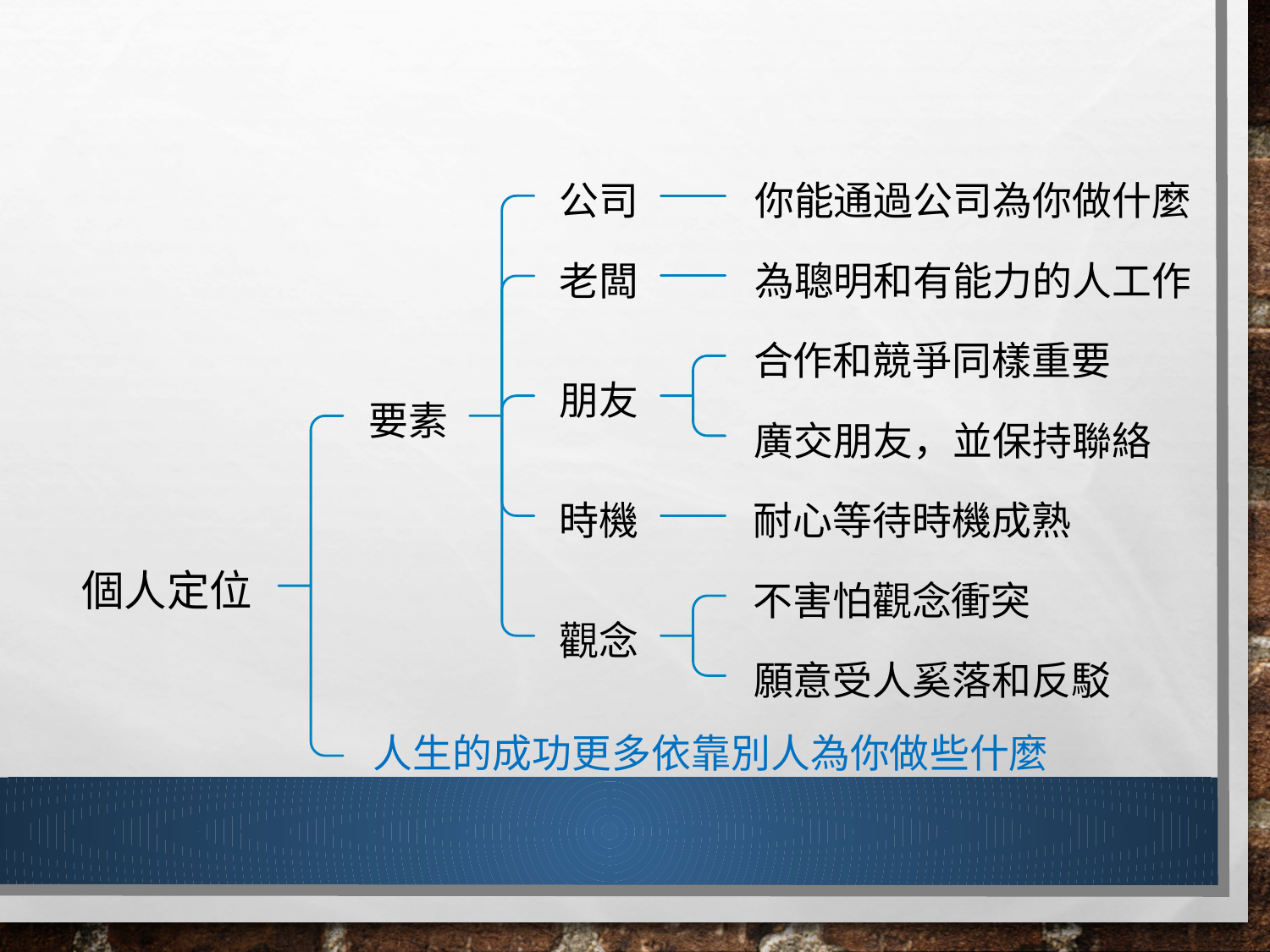

公司
你能通過公司為你做什麼

老闆
為聰明和有能力的人工作

合作和競爭同樣重要

朋友

要素
廣交朋友，並保持聯絡

時機
耐心等待時機成熟

個人定位
不害怕觀念衝突
觀念

願意受人奚落和反駁

人生的成功更多依靠別人為你做些什麼